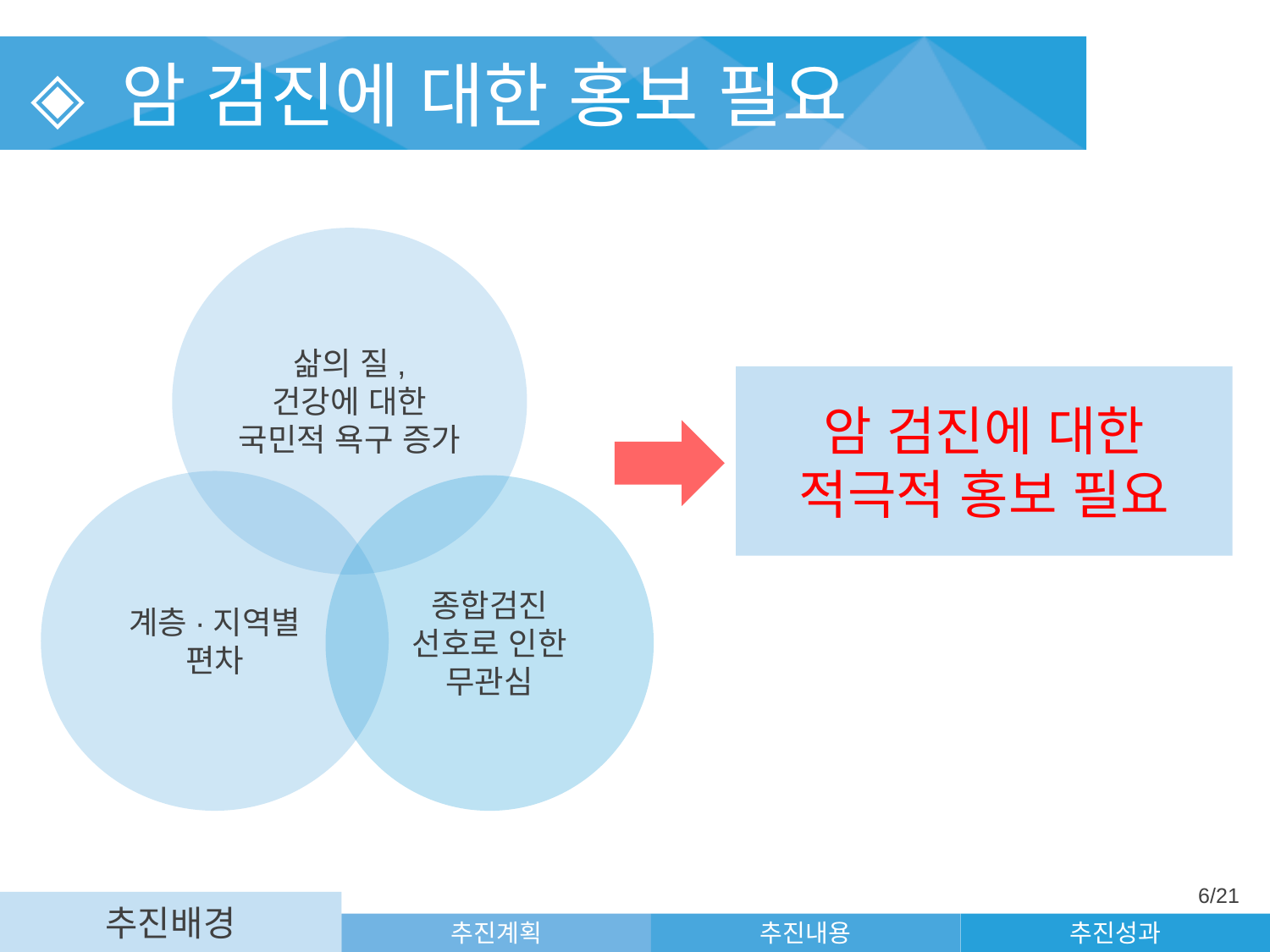

◈ 암 검진에 대한 홍보 필요
삶의 질,
건강에 대한
국민적 욕구 증가
암 검진에 대한
적극적 홍보 필요

계층·지역별 편차
종합검진 선호로 인한
무관심
6/21
추진배경
추진계획
추진내용
추진성과